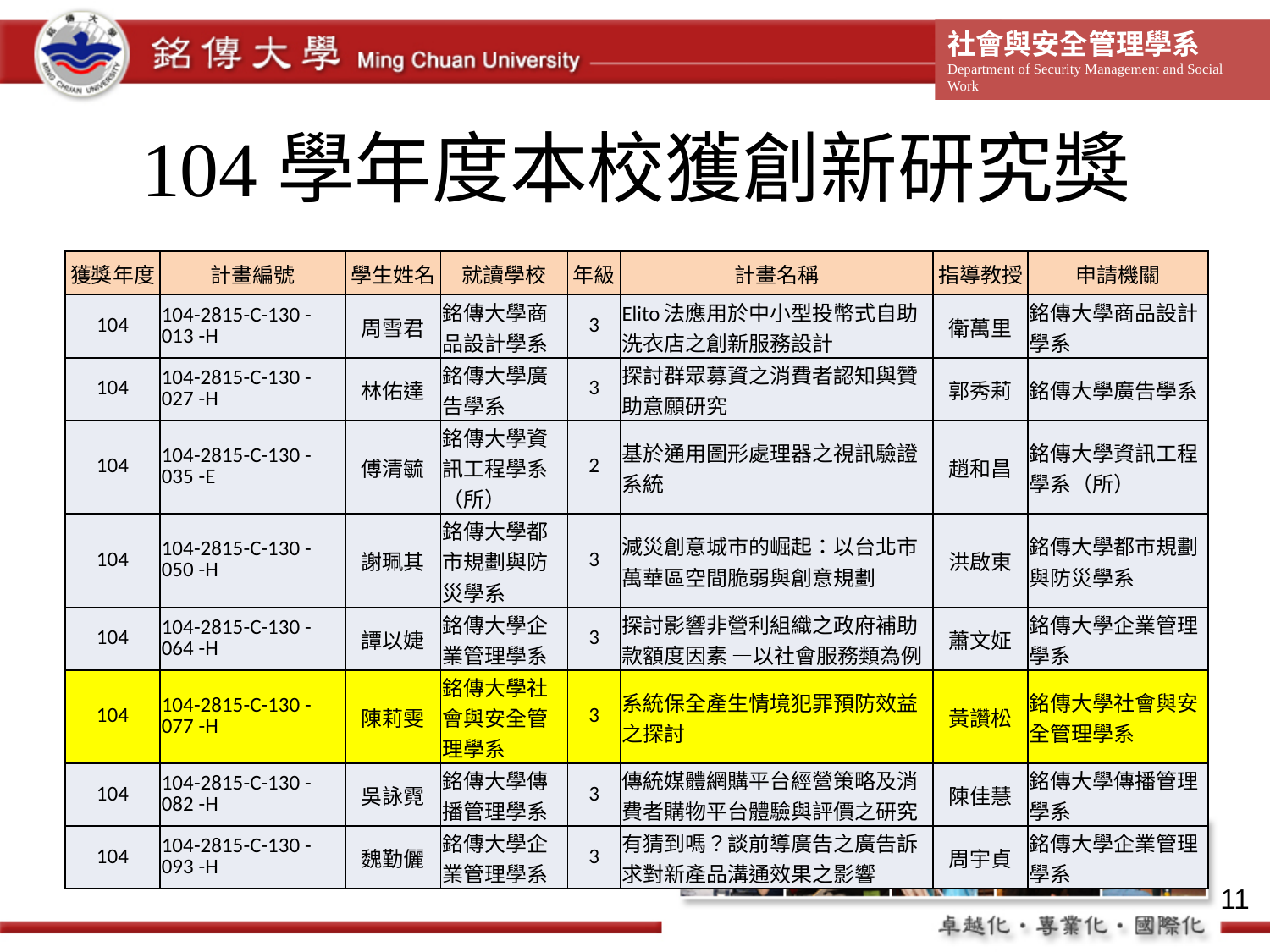

# 104學年度本校獲創新研究獎
| 獲獎年度 | 計畫編號 | 學生姓名 | 就讀學校 | 年級 | 計畫名稱 | 指導教授 | 申請機關 |
| --- | --- | --- | --- | --- | --- | --- | --- |
| 104 | 104-2815-C-130 -013 -H | 周雪君 | 銘傳大學商品設計學系 | 3 | Elito法應用於中小型投幣式自助洗衣店之創新服務設計 | 衛萬里 | 銘傳大學商品設計學系 |
| 104 | 104-2815-C-130 -027 -H | 林佑達 | 銘傳大學廣告學系 | 3 | 探討群眾募資之消費者認知與贊助意願研究 | 郭秀莉 | 銘傳大學廣告學系 |
| 104 | 104-2815-C-130 -035 -E | 傅清毓 | 銘傳大學資訊工程學系（所） | 2 | 基於通用圖形處理器之視訊驗證系統 | 趙和昌 | 銘傳大學資訊工程學系（所） |
| 104 | 104-2815-C-130 -050 -H | 謝珮其 | 銘傳大學都市規劃與防災學系 | 3 | 減災創意城市的崛起：以台北市萬華區空間脆弱與創意規劃 | 洪啟東 | 銘傳大學都市規劃與防災學系 |
| 104 | 104-2815-C-130 -064 -H | 譚以婕 | 銘傳大學企業管理學系 | 3 | 探討影響非營利組織之政府補助款額度因素 —以社會服務類為例 | 蕭文姃 | 銘傳大學企業管理學系 |
| 104 | 104-2815-C-130 -077 -H | 陳莉雯 | 銘傳大學社會與安全管理學系 | 3 | 系統保全產生情境犯罪預防效益之探討 | 黃讚松 | 銘傳大學社會與安全管理學系 |
| 104 | 104-2815-C-130 -082 -H | 吳詠霓 | 銘傳大學傳播管理學系 | 3 | 傳統媒體網購平台經營策略及消費者購物平台體驗與評價之研究 | 陳佳慧 | 銘傳大學傳播管理學系 |
| 104 | 104-2815-C-130 -093 -H | 魏勤儷 | 銘傳大學企業管理學系 | 3 | 有猜到嗎？談前導廣告之廣告訴求對新產品溝通效果之影響 | 周宇貞 | 銘傳大學企業管理學系 |
11